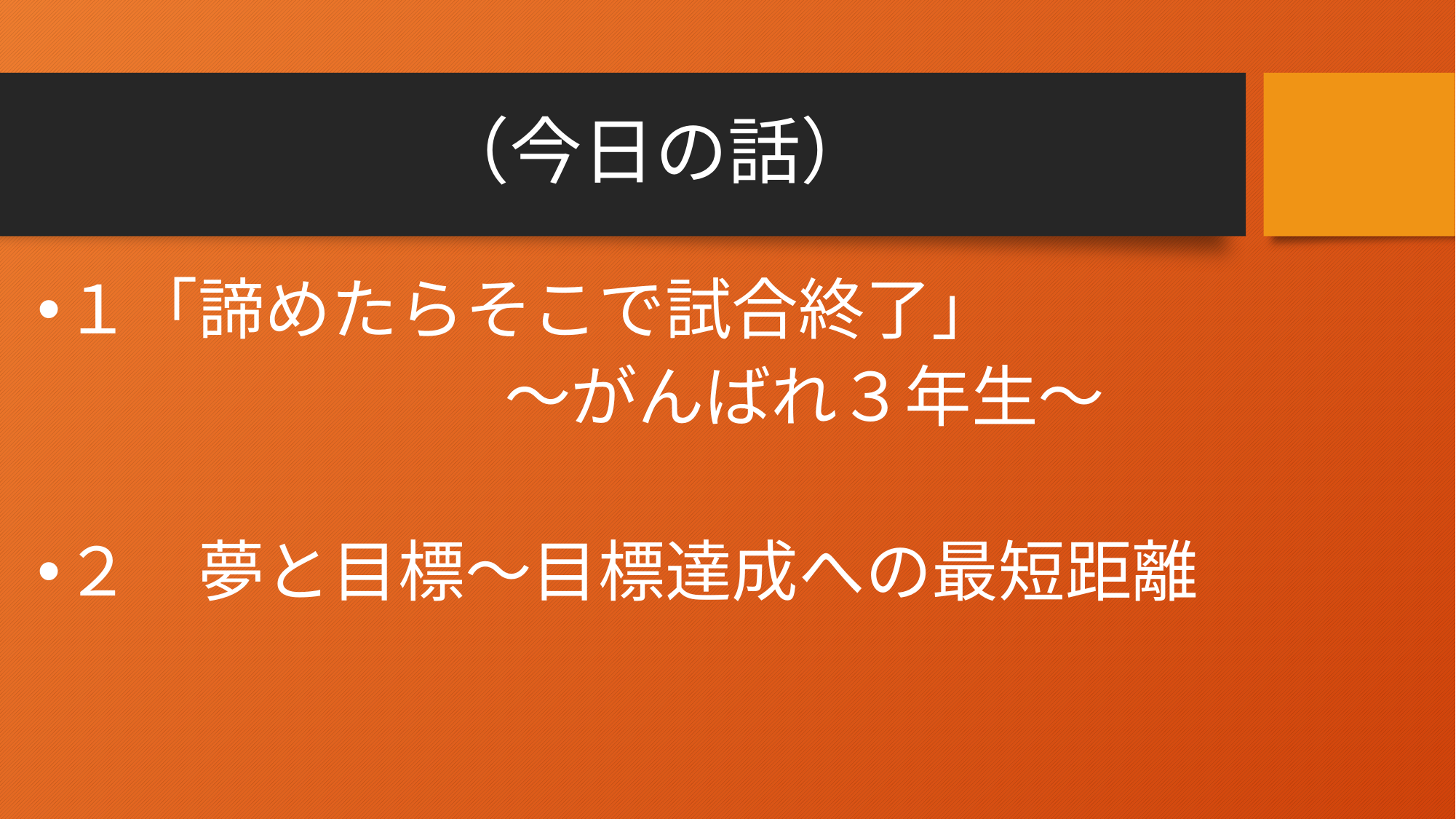

# （今日の話）
１「諦めたらそこで試合終了」
　　　　　　　～がんばれ３年生～

２　夢と目標～目標達成への最短距離